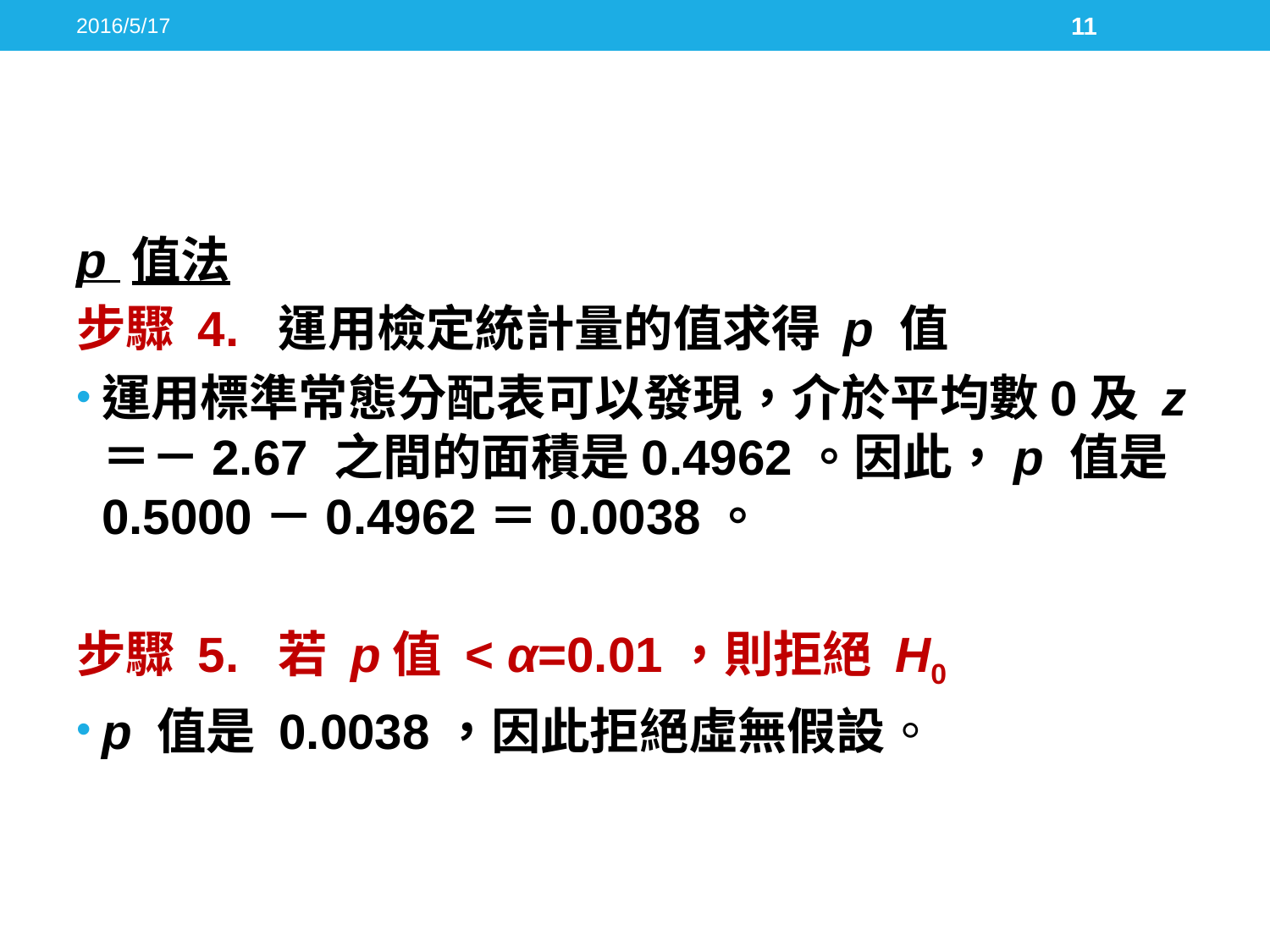

2016/5/17
11
#
p 值法
步驟 4.  運用檢定統計量的值求得 p 值
運用標準常態分配表可以發現，介於平均數0及 z＝－2.67 之間的面積是0.4962。因此，p 值是 0.5000－0.4962＝0.0038。

步驟 5.  若 p值 < α=0.01，則拒絕 H0
p 值是 0.0038，因此拒絕虛無假設。